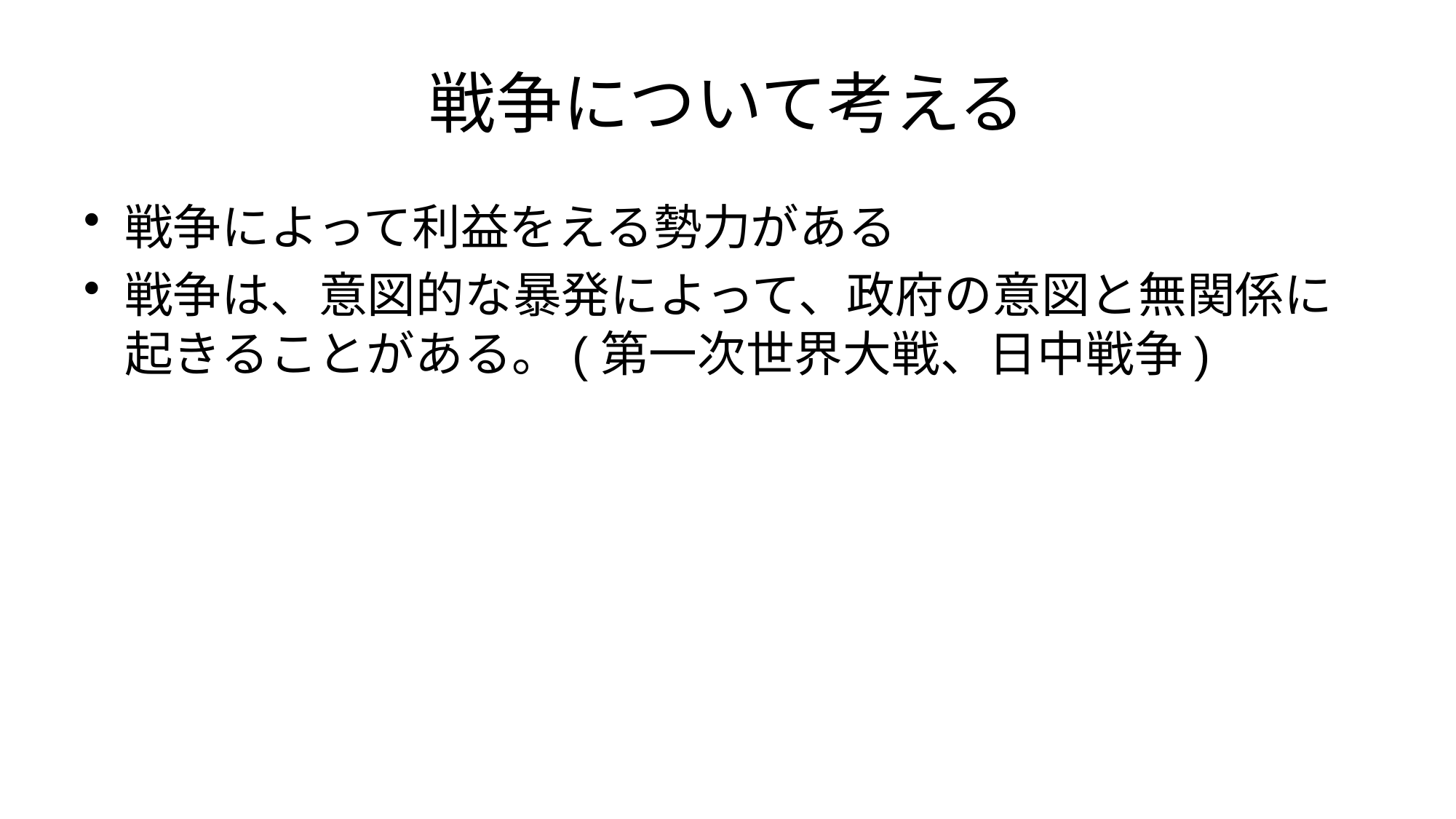

# 戦争について考える
戦争によって利益をえる勢力がある
戦争は、意図的な暴発によって、政府の意図と無関係に起きることがある。(第一次世界大戦、日中戦争)